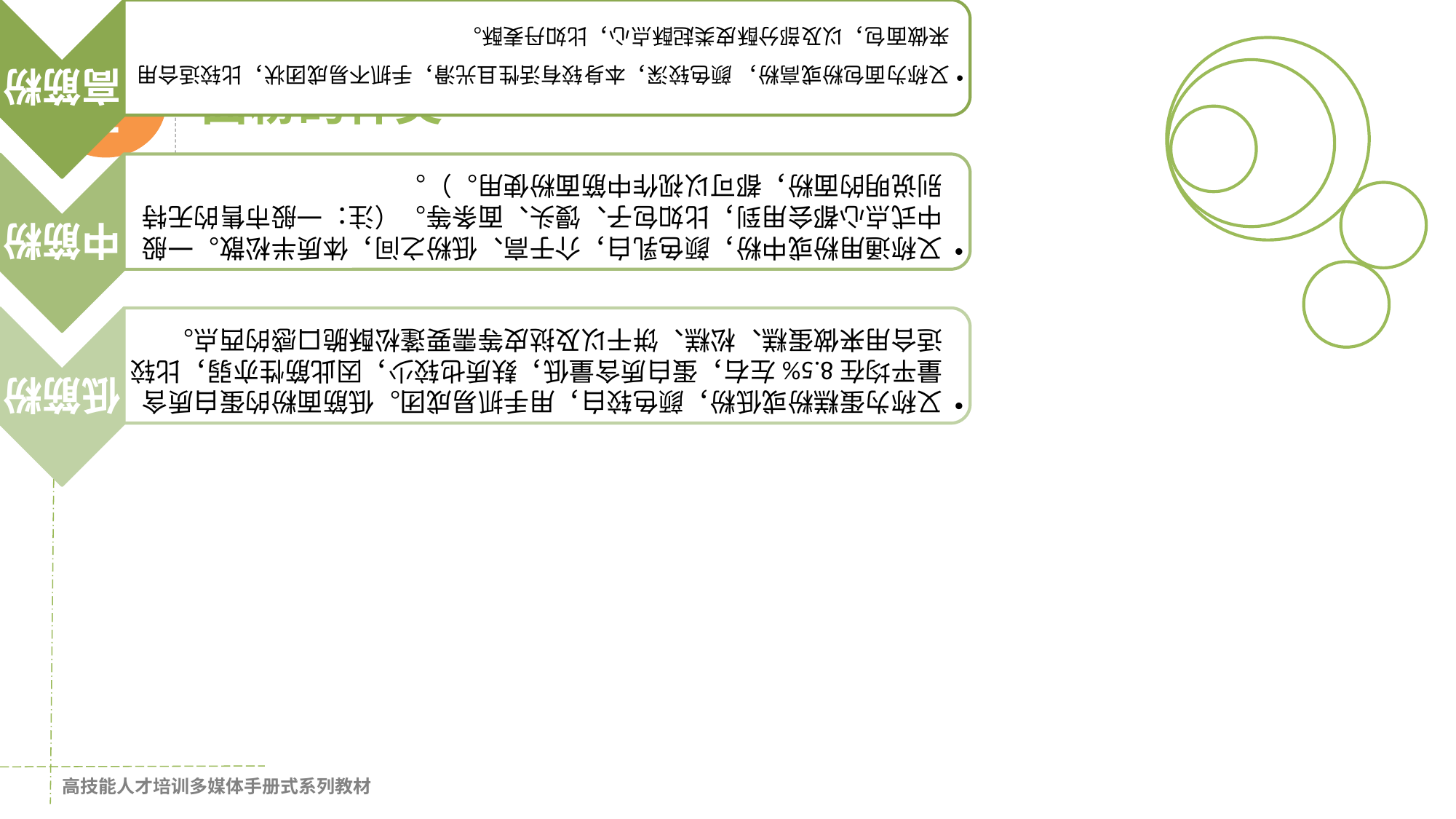

2
面粉的种类
高筋粉
又称为面包粉或高粉， 颜色较深，本身较有活性且光滑，手抓不易成团状，比较适合用来做面包，以及部分酥皮类起酥点心，比如丹麦酥。
中筋粉
又称通用粉或中粉，颜色乳白，介于高、低粉之间，体质半松散。一般中式点心都会用到，比如包子、馒头、面条等。（注：一般市售的无特别说明的面粉，都可以视作中筋面粉使用。）。
低筋粉
又称为蛋糕粉或低粉，颜色较白，用手抓易成团。低筋面粉的蛋白质含量平均在8.5%左右，蛋白质含量低，麸质也较少，因此筋性亦弱，比较适合用来做蛋糕、松糕、饼干以及挞皮等需要蓬松酥脆口感的西点。